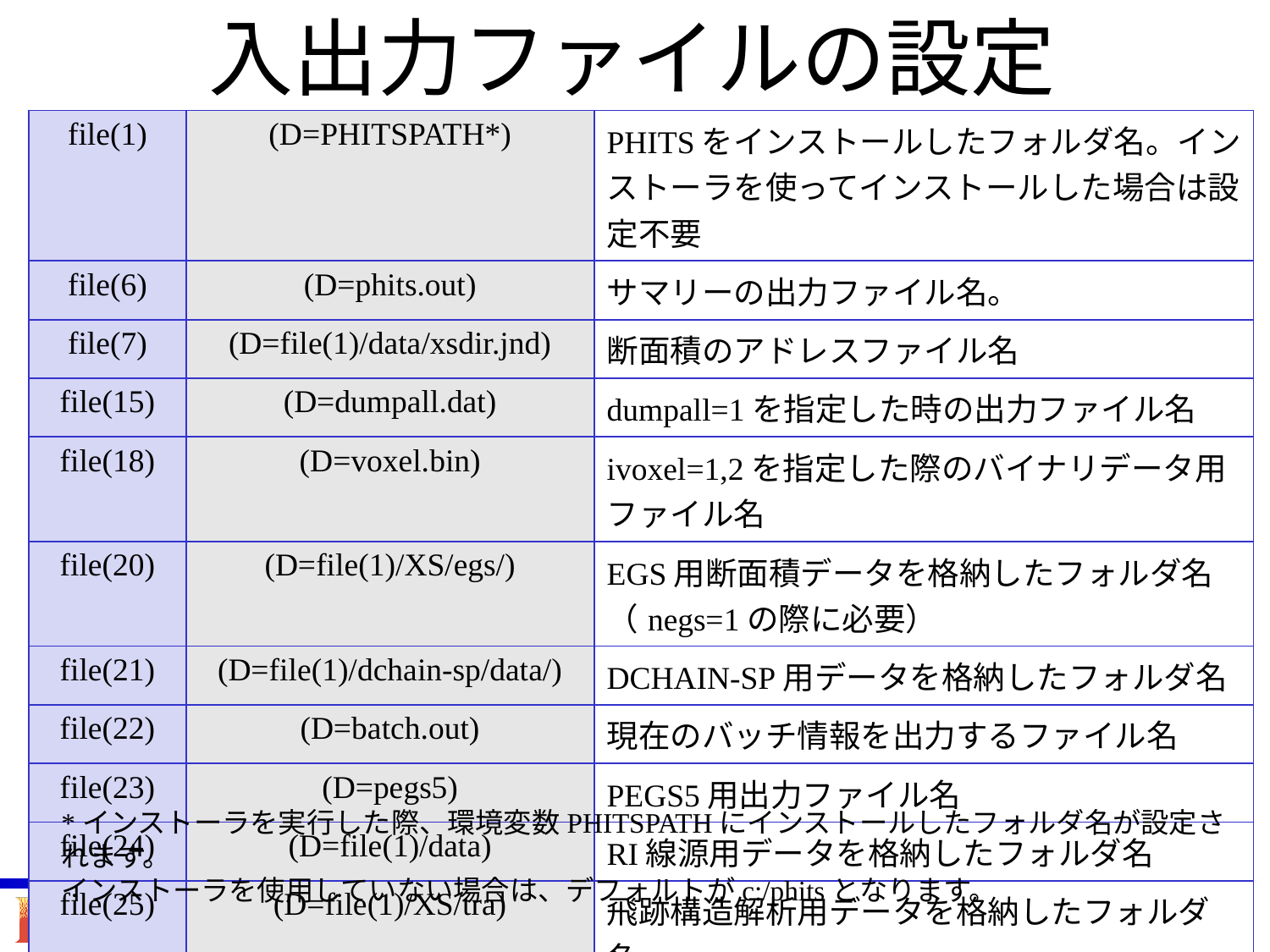

# 入出力ファイルの設定
| file(1) | (D=PHITSPATH\*) | PHITSをインストールしたフォルダ名。インストーラを使ってインストールした場合は設定不要 |
| --- | --- | --- |
| file(6) | (D=phits.out) | サマリーの出力ファイル名。 |
| file(7) | (D=file(1)/data/xsdir.jnd) | 断面積のアドレスファイル名 |
| file(15) | (D=dumpall.dat) | dumpall=1を指定した時の出力ファイル名 |
| file(18) | (D=voxel.bin) | ivoxel=1,2を指定した際のバイナリデータ用ファイル名 |
| file(20) | (D=file(1)/XS/egs/) | EGS用断面積データを格納したフォルダ名 （negs=1の際に必要） |
| file(21) | (D=file(1)/dchain-sp/data/) | DCHAIN-SP用データを格納したフォルダ名 |
| file(22) | (D=batch.out) | 現在のバッチ情報を出力するファイル名 |
| file(23) | (D=pegs5) | PEGS5用出力ファイル名 |
| file(24) | (D=file(1)/data) | RI線源用データを格納したフォルダ名 |
| file(25) | (D=file(1)/XS/tra) | 飛跡構造解析用データを格納したフォルダ名 |
*インストーラを実行した際、環境変数PHITSPATHにインストールしたフォルダ名が設定されます。
インストーラを使用していない場合は、デフォルトがc:/phitsとなります。